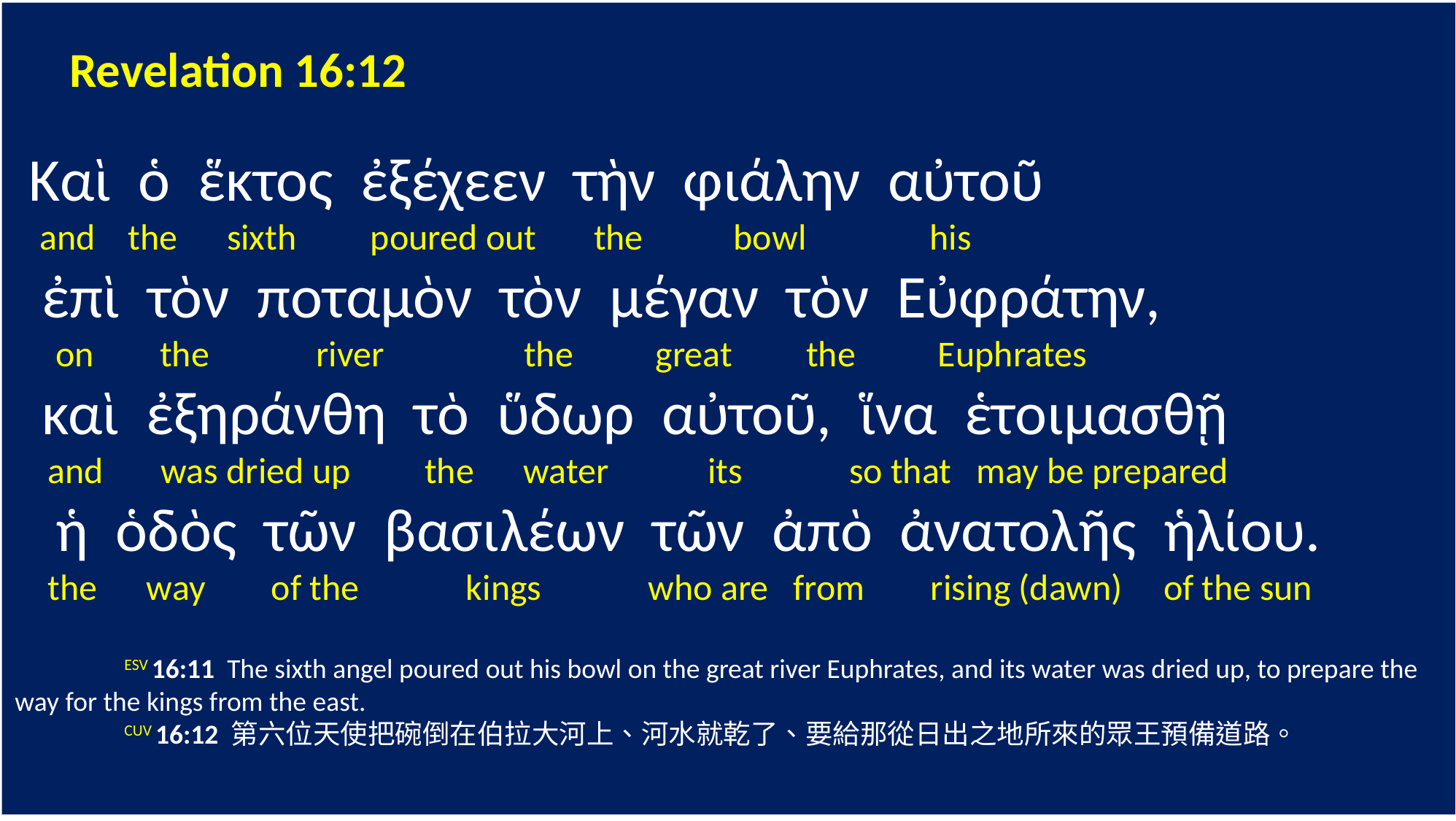

Revelation 16:12

 Καὶ  ὁ  ἕκτος  ἐξέχεεν  τὴν  φιάλην  αὐτοῦ
   and    the      sixth         poured out       the           bowl               his
  ἐπὶ  τὸν  ποταμὸν  τὸν  μέγαν  τὸν  Εὐφράτην,
     on        the             river                 the          great         the          Euphrates
  καὶ  ἐξηράνθη  τὸ  ὕδωρ  αὐτοῦ,  ἵνα  ἑτοιμασθῇ
    and       was dried up         the      water            its             so that   may be prepared
   ἡ  ὁδὸς  τῶν  βασιλέων  τῶν  ἀπὸ  ἀνατολῆς  ἡλίου.
    the      way        of the             kings             who are   from        rising (dawn)     of the sun

 	ESV 16:11  The sixth angel poured out his bowl on the great river Euphrates, and its water was dried up, to prepare the way for the kings from the east.
	CUV 16:12 第六位天使把碗倒在伯拉大河上、河水就乾了、要給那從日出之地所來的眾王預備道路。